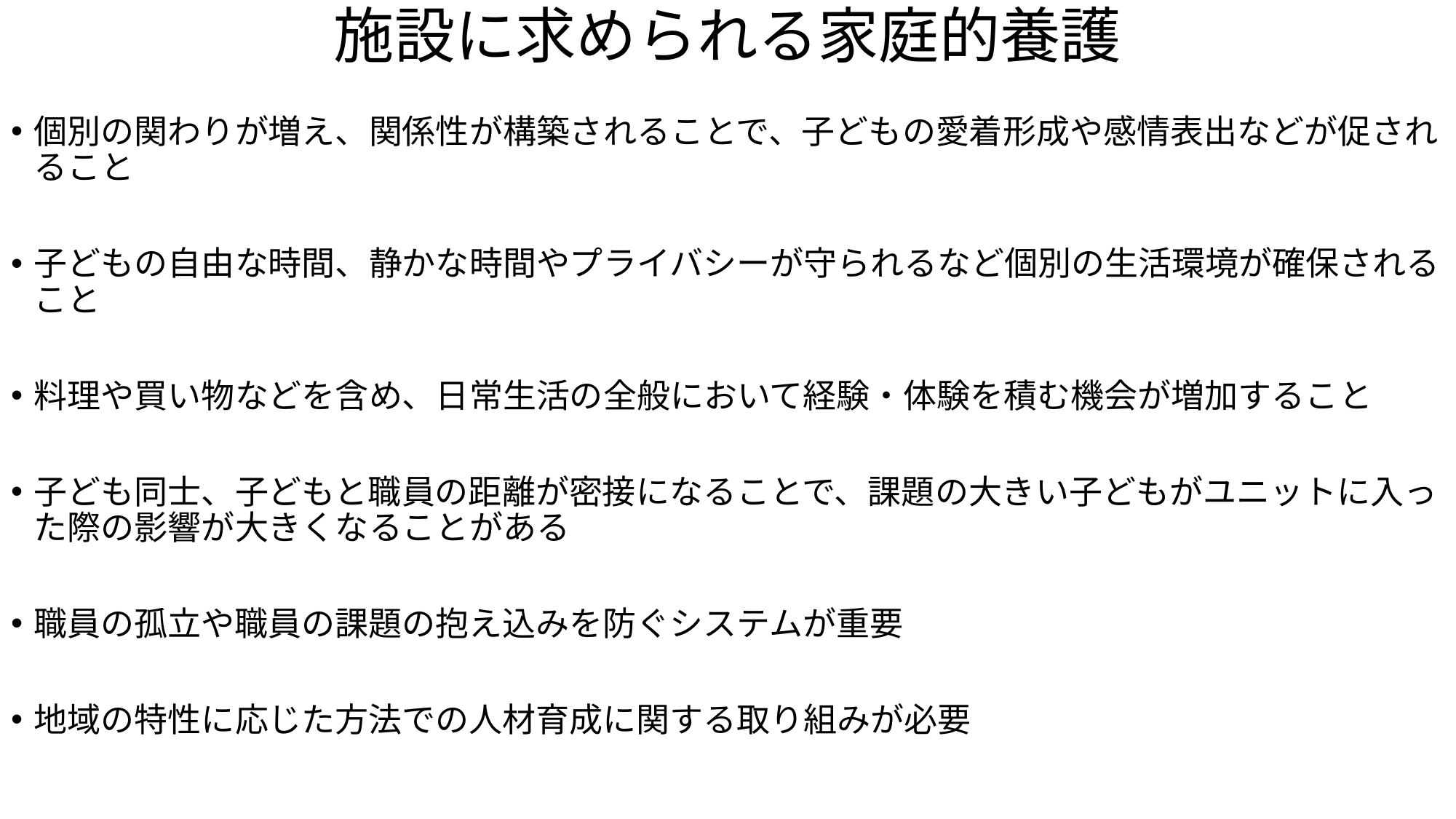

# 施設に求められる家庭的養護
個別の関わりが増え、関係性が構築されることで、子どもの愛着形成や感情表出などが促されること

子どもの自由な時間、静かな時間やプライバシーが守られるなど個別の生活環境が確保されること

料理や買い物などを含め、日常生活の全般において経験・体験を積む機会が増加すること

子ども同士、子どもと職員の距離が密接になることで、課題の大きい子どもがユニットに入った際の影響が大きくなることがある

職員の孤立や職員の課題の抱え込みを防ぐシステムが重要

地域の特性に応じた方法での人材育成に関する取り組みが必要